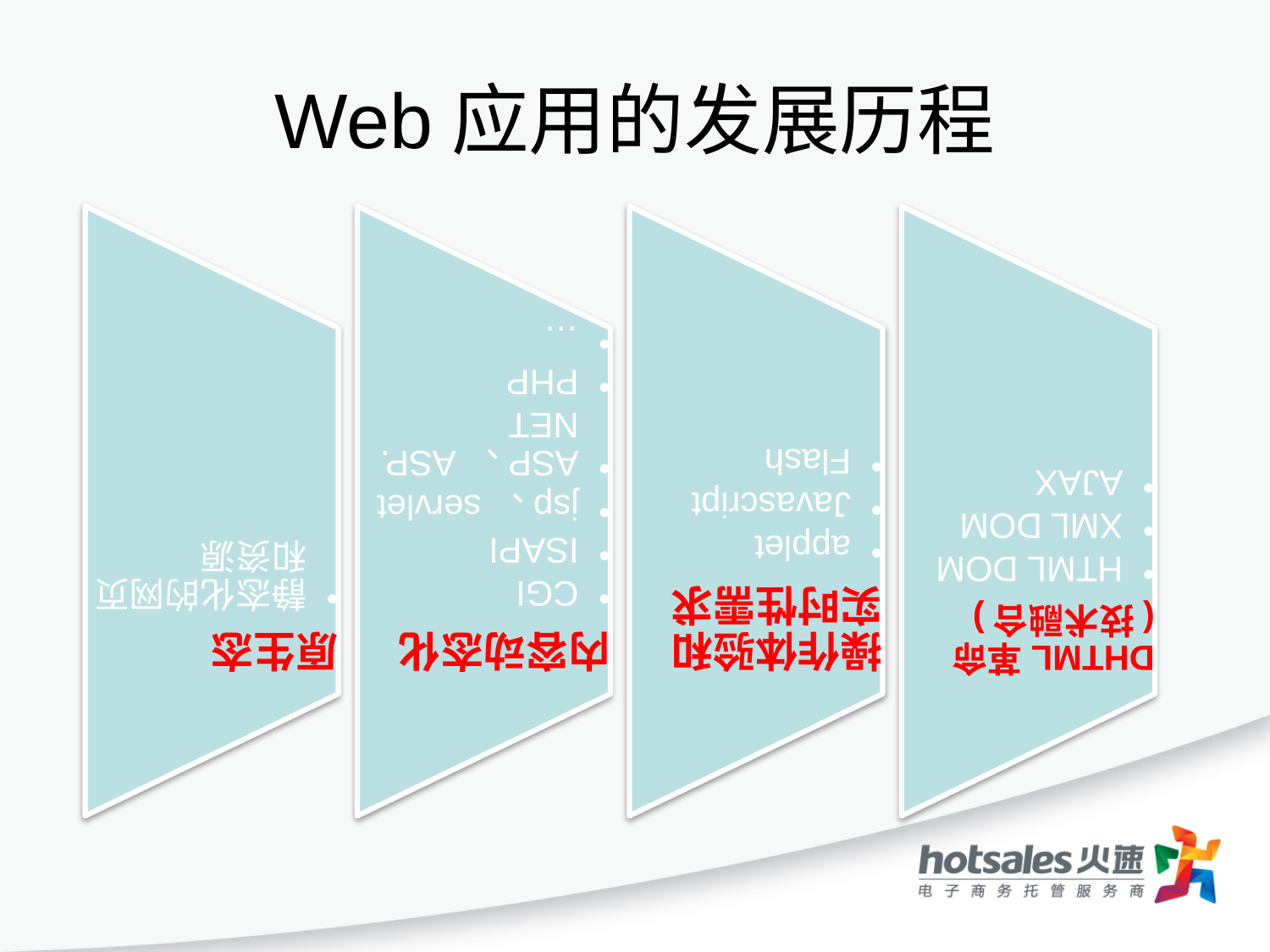

# Web应用的发展历程
原生态
静态化的网页和资源

内容动态化
CGI
ISAPI
jsp、servlet
ASP、ASP.NET
PHP
…

操作体验和实时性需求
applet
Javascript
Flash
DHTML革命(技术融合)
HTML DOM
XML DOM
AJAX